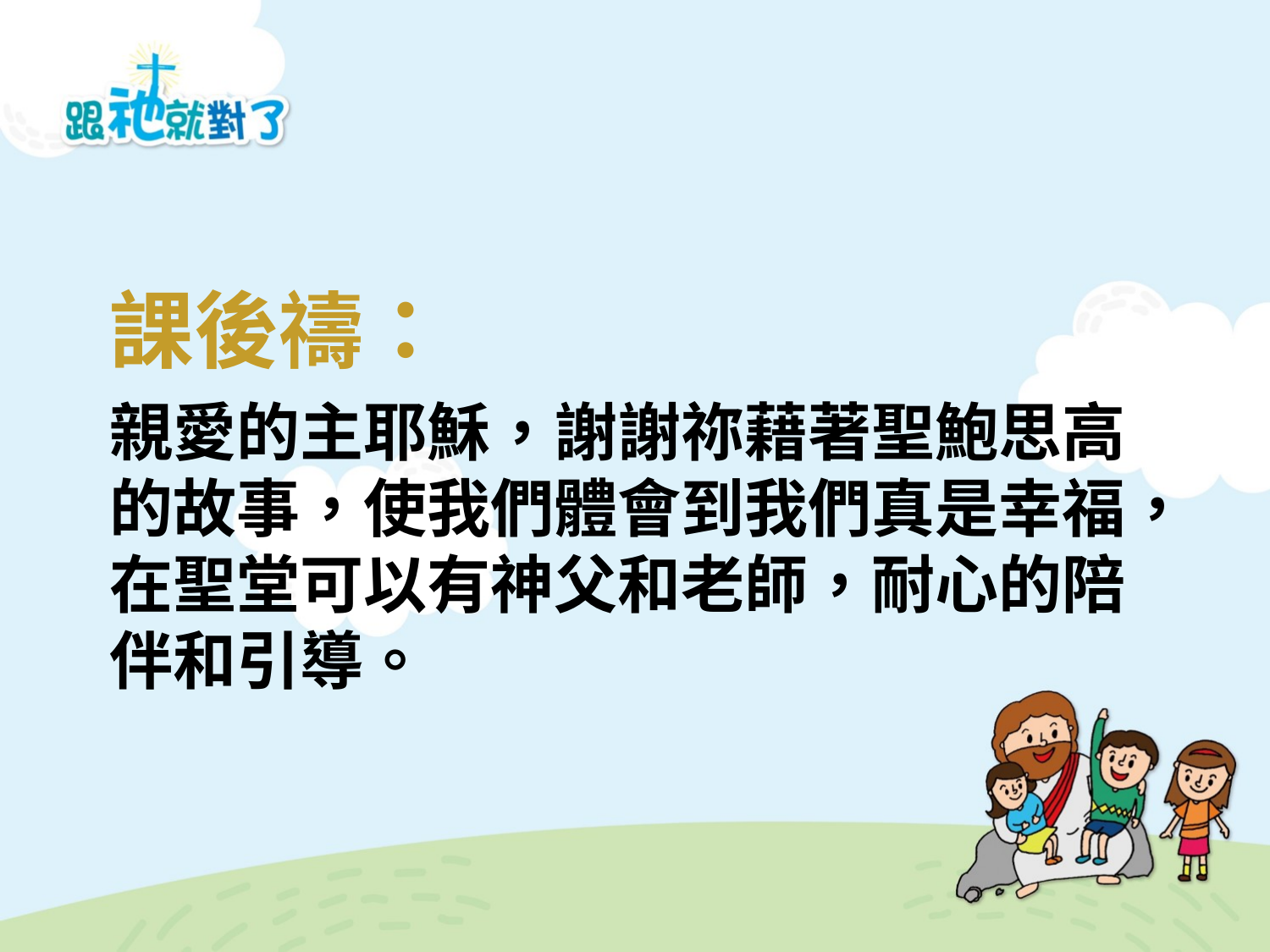

課後禱：
親愛的主耶穌，謝謝祢藉著聖鮑思高的故事，使我們體會到我們真是幸福，在聖堂可以有神父和老師，耐心的陪伴和引導。